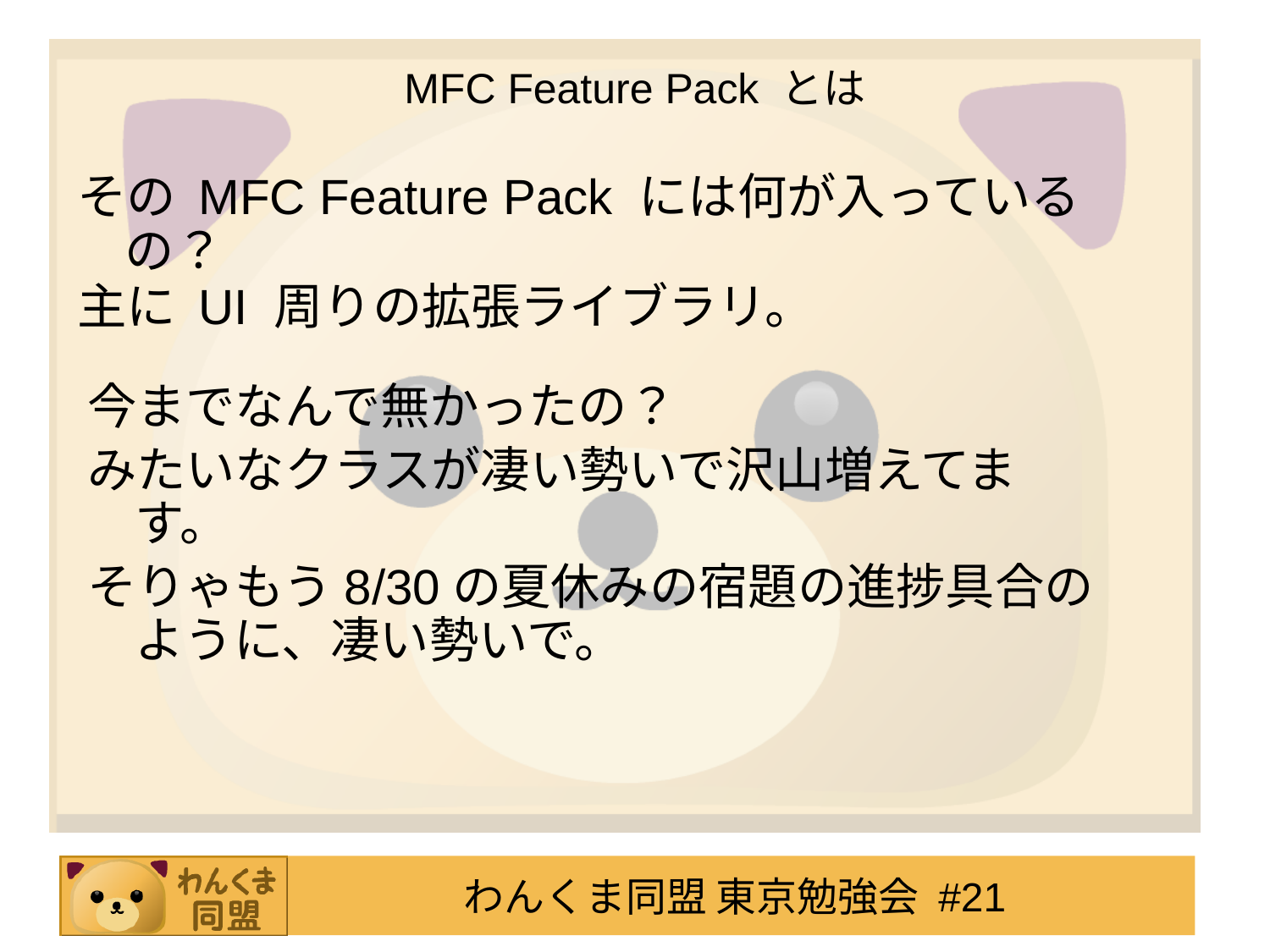

# MFC Feature Pack とは
その MFC Feature Pack には何が入っているの？
主に UI 周りの拡張ライブラリ。
今までなんで無かったの？
みたいなクラスが凄い勢いで沢山増えてます。
そりゃもう8/30の夏休みの宿題の進捗具合のように、凄い勢いで。